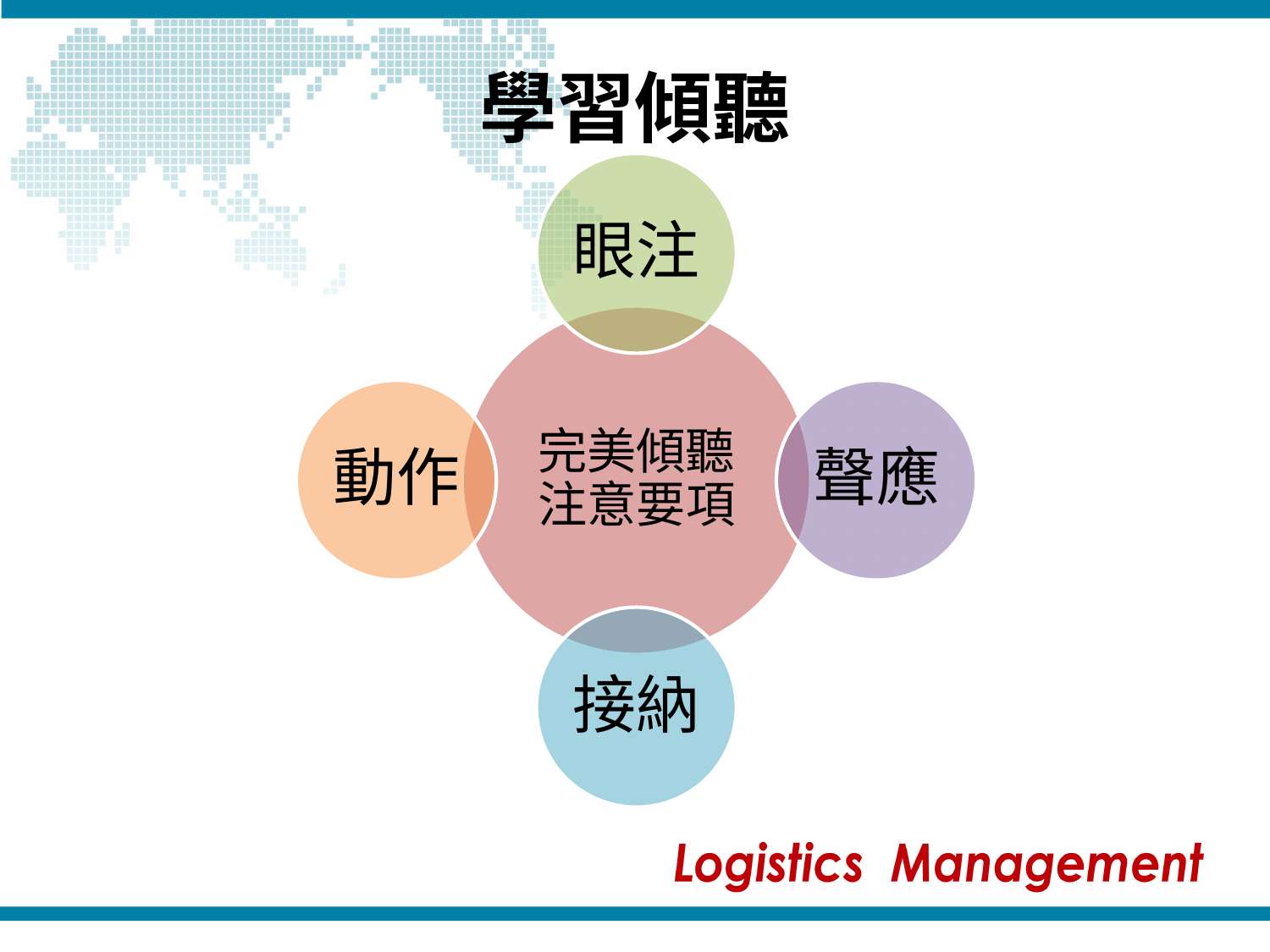

# 學習傾聽
完美傾聽注意要項
眼注
聲應
接納
動作